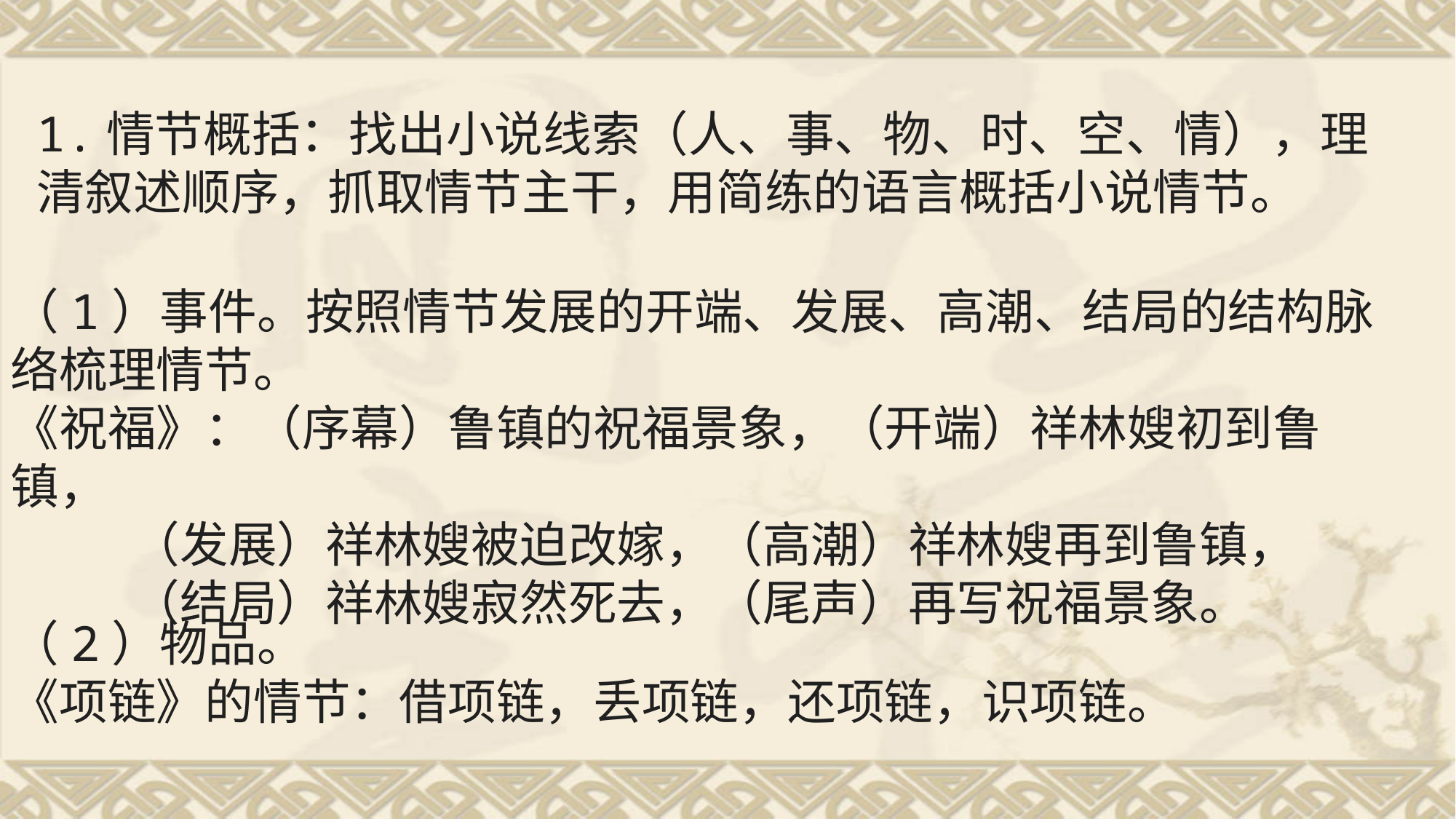

1.情节概括：找出小说线索（人、事、物、时、空、情），理清叙述顺序，抓取情节主干，用简练的语言概括小说情节。

（1）事件。按照情节发展的开端、发展、高潮、结局的结构脉络梳理情节。
《祝福》：（序幕）鲁镇的祝福景象，（开端）祥林嫂初到鲁镇，
          （发展）祥林嫂被迫改嫁，（高潮）祥林嫂再到鲁镇，
          （结局）祥林嫂寂然死去，（尾声）再写祝福景象。
（2）物品。
《项链》的情节：借项链，丢项链，还项链，识项链。